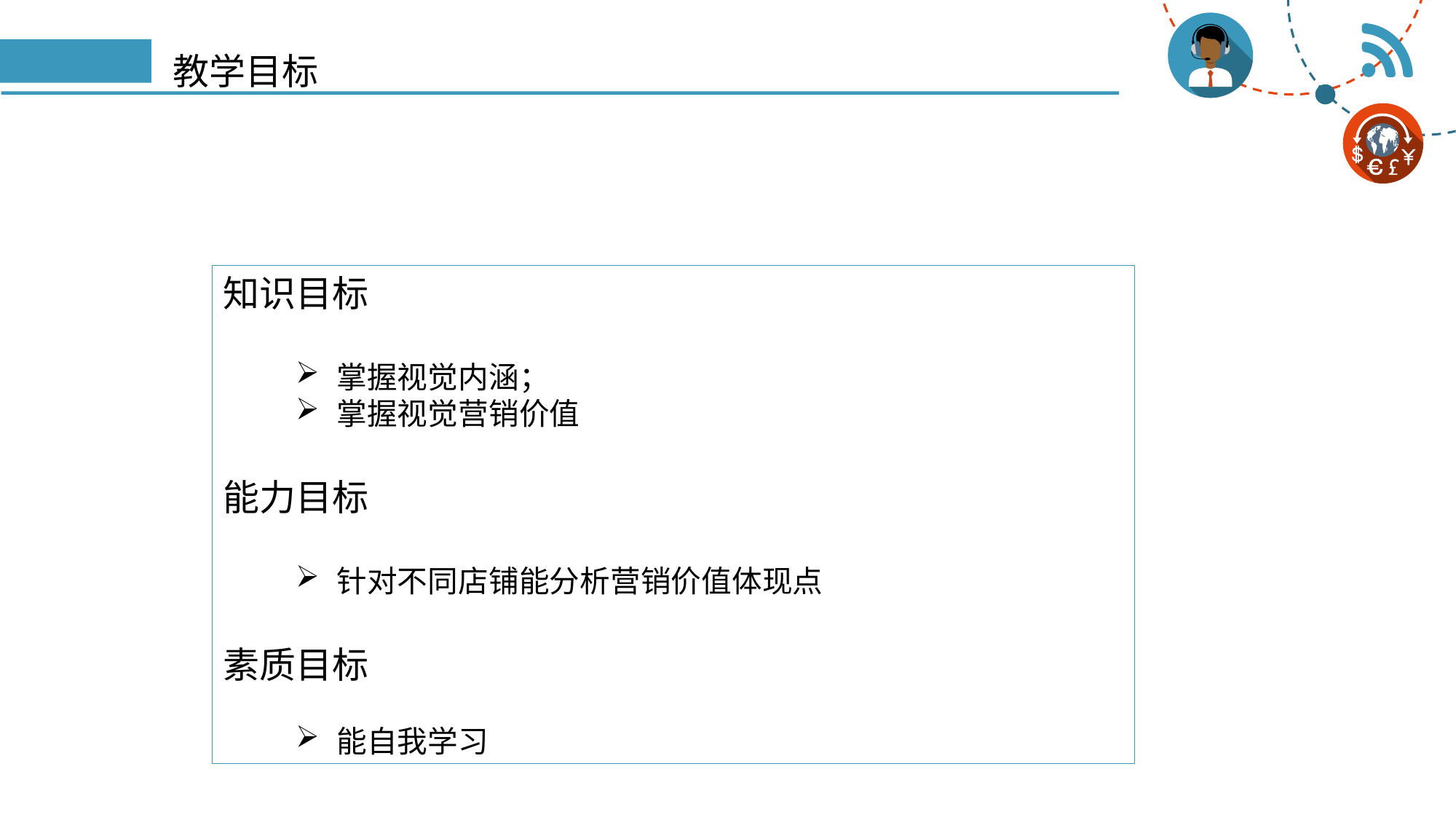

# 教学目标
知识目标

掌握视觉内涵；
掌握视觉营销价值

能力目标

针对不同店铺能分析营销价值体现点

素质目标

能自我学习